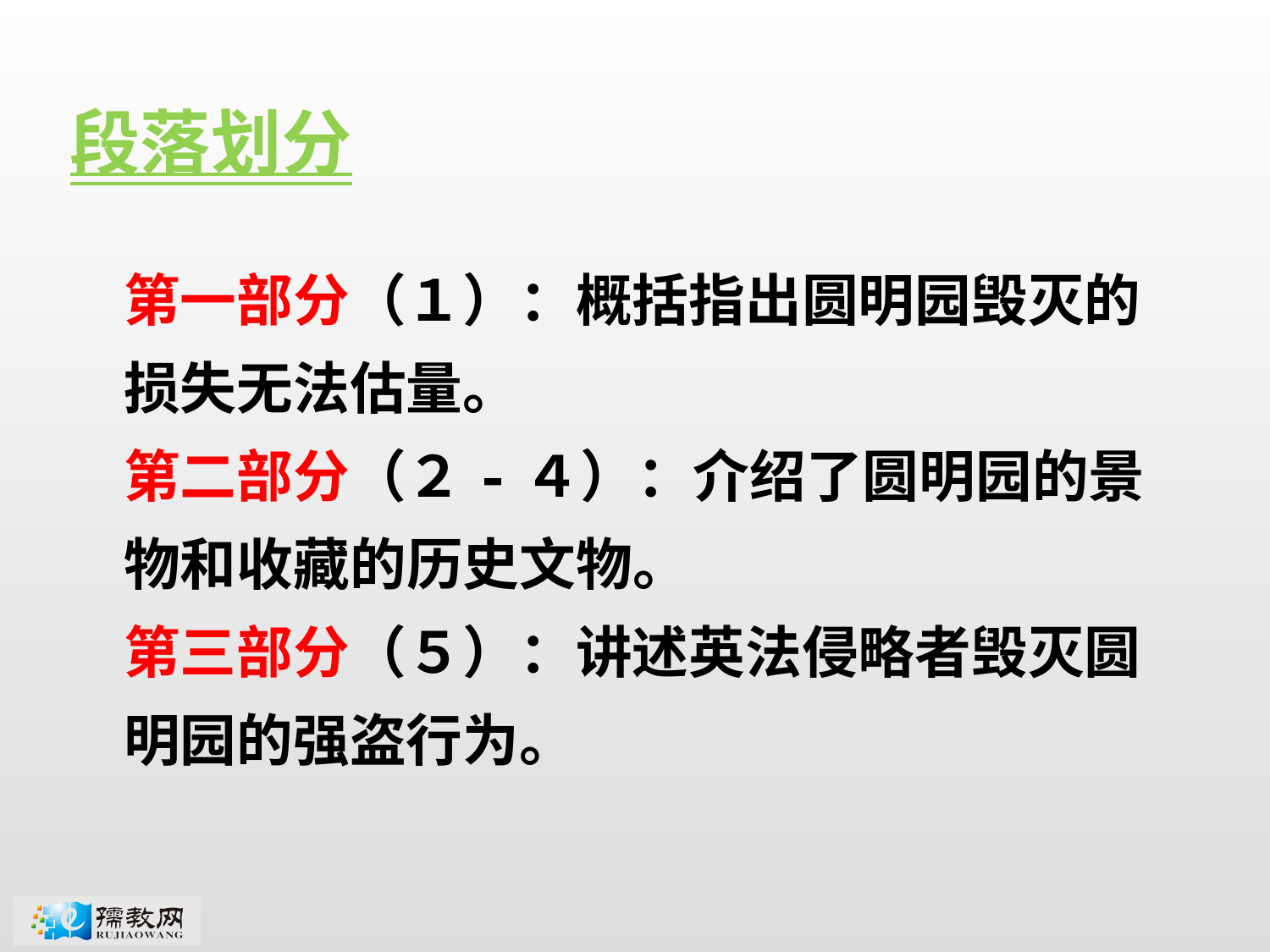

段落划分
第一部分（１）：概括指出圆明园毁灭的损失无法估量。
第二部分（２-４）：介绍了圆明园的景物和收藏的历史文物。
第三部分（５）：讲述英法侵略者毁灭圆明园的强盗行为。